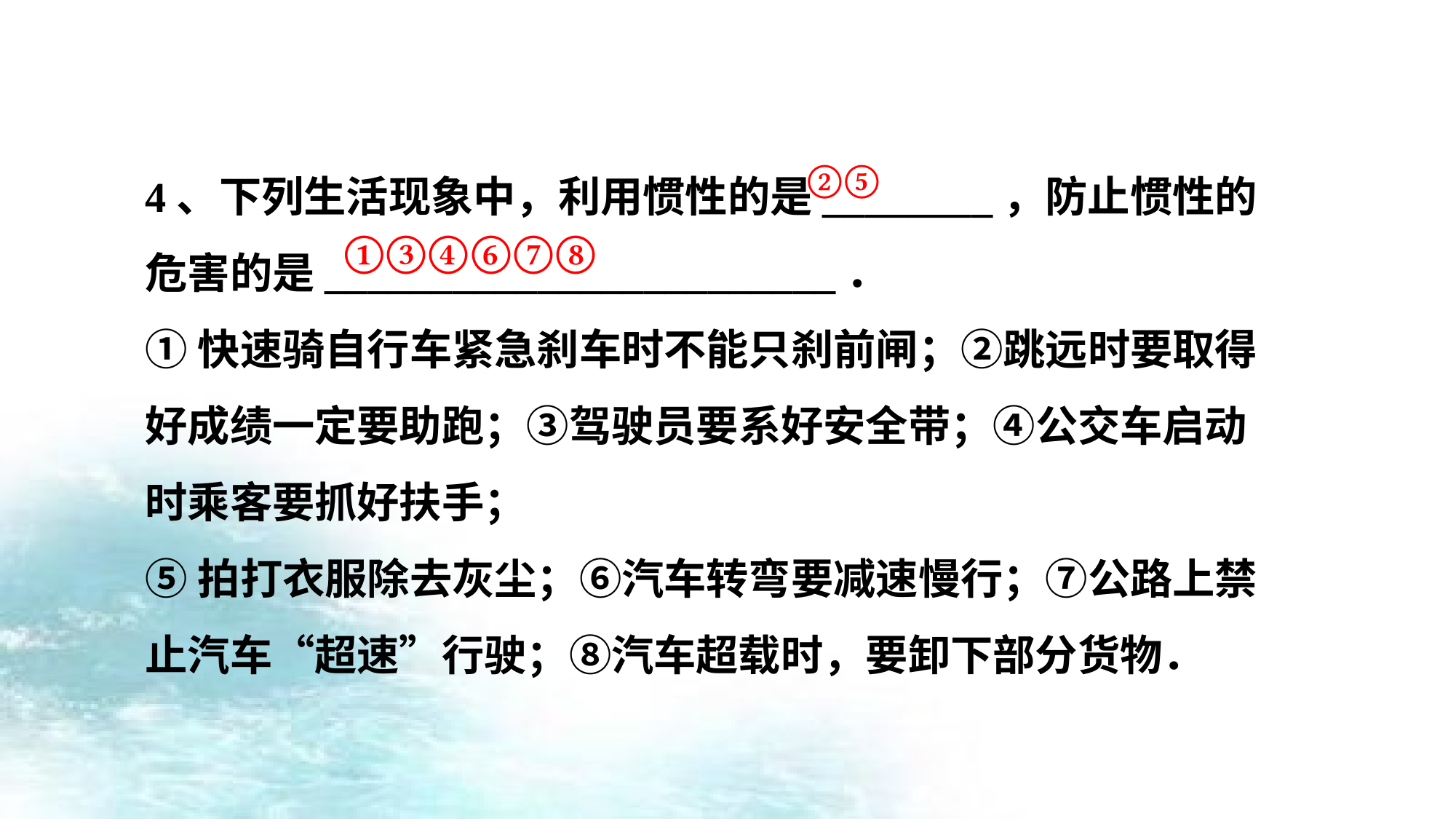

4、下列生活现象中，利用惯性的是________，防止惯性的危害的是________________________．
①快速骑自行车紧急刹车时不能只刹前闸；②跳远时要取得好成绩一定要助跑；③驾驶员要系好安全带；④公交车启动时乘客要抓好扶手；
⑤拍打衣服除去灰尘；⑥汽车转弯要减速慢行；⑦公路上禁止汽车“超速”行驶；⑧汽车超载时，要卸下部分货物．
②⑤
①③④⑥⑦⑧